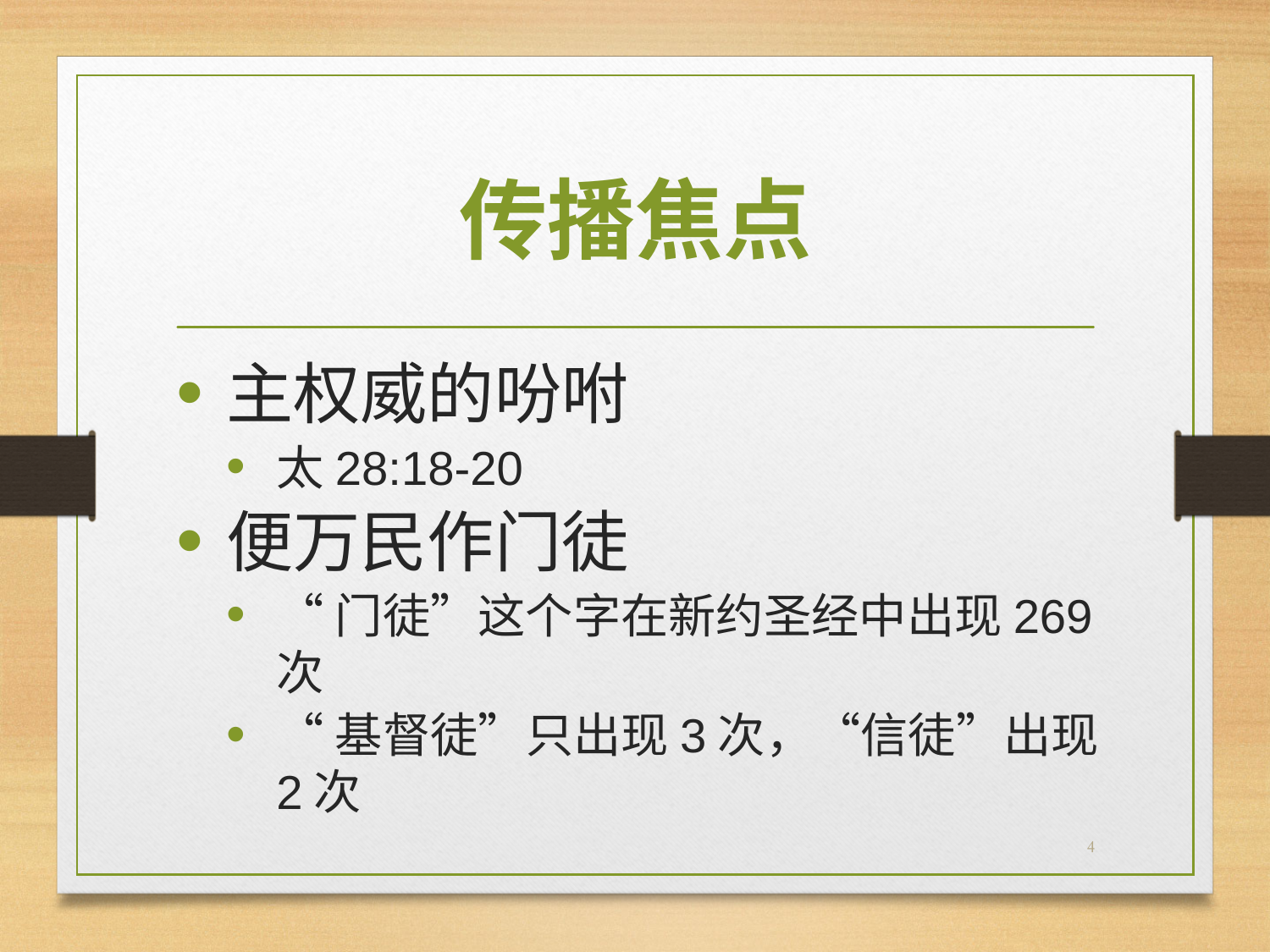

# 传播焦点
主权威的吩咐
太28:18-20
便万民作门徒
“门徒”这个字在新约圣经中出现269次
“基督徒”只出现3次，“信徒”出现2次

4